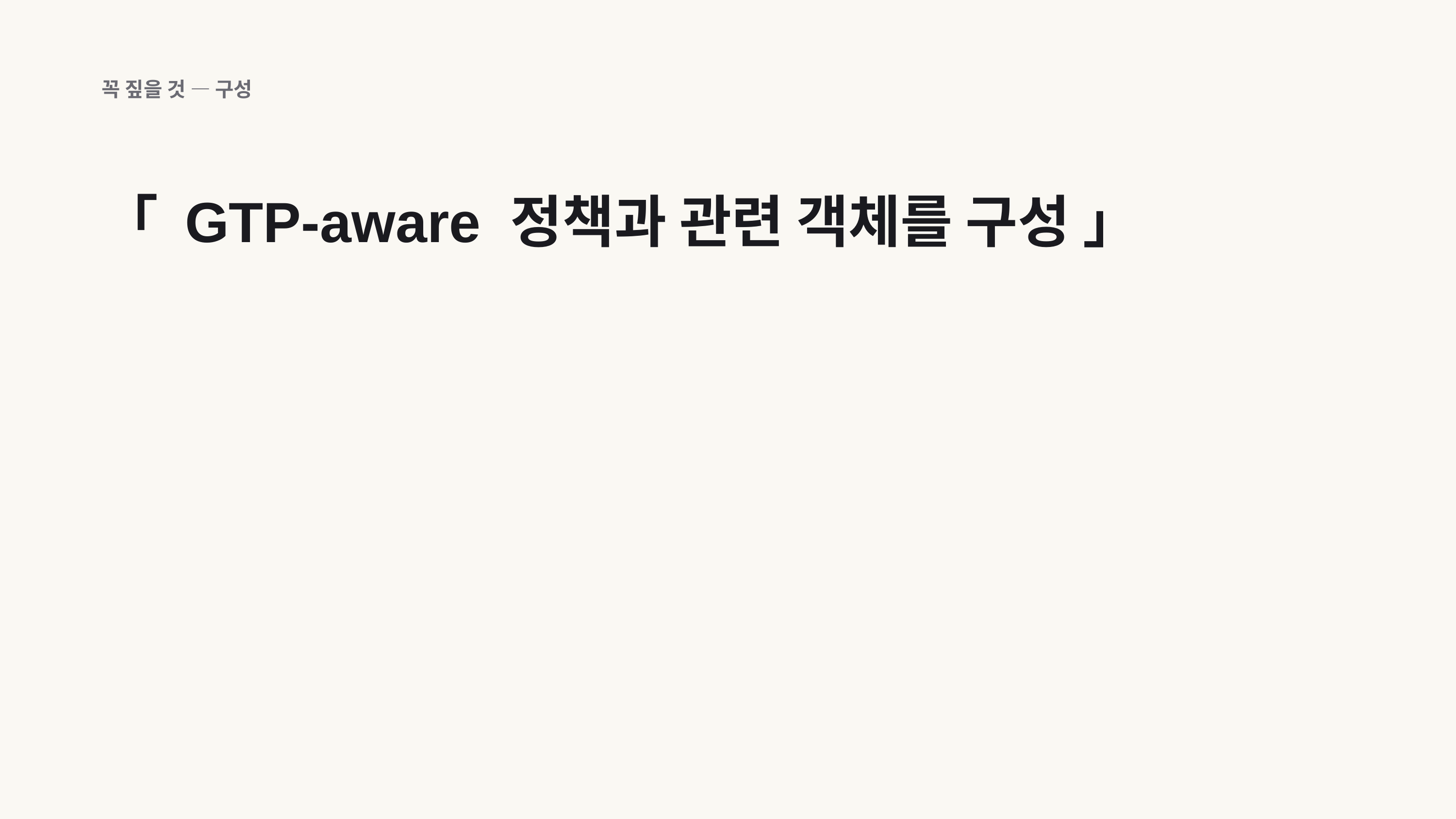

꼭 짚을 것 — 구성
「 GTP-aware 정책과 관련 객체를 구성 」